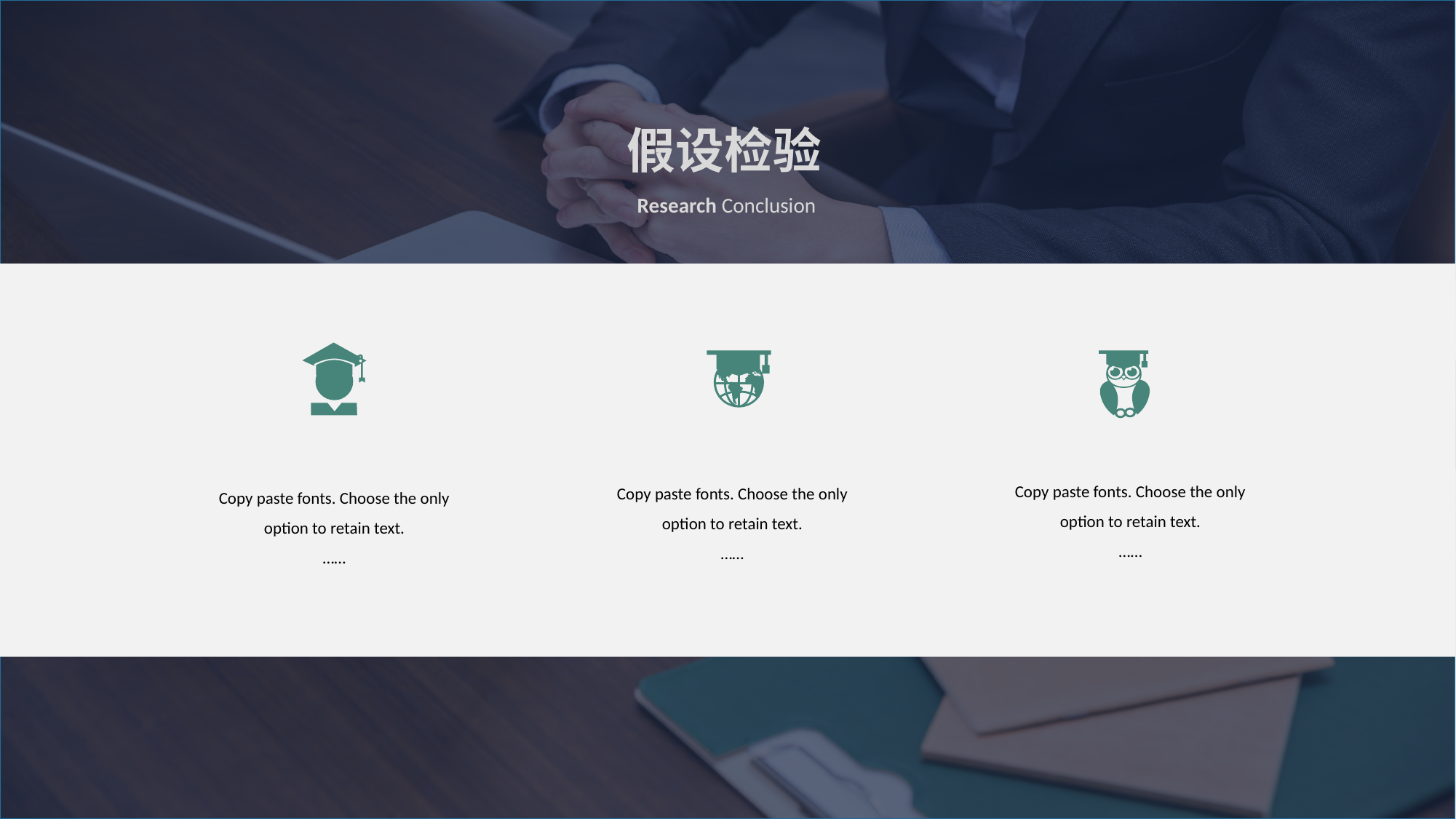

假设检验
Research Conclusion

Copy paste fonts. Choose the only option to retain text.
……
Copy paste fonts. Choose the only option to retain text.
……
Copy paste fonts. Choose the only option to retain text.
……